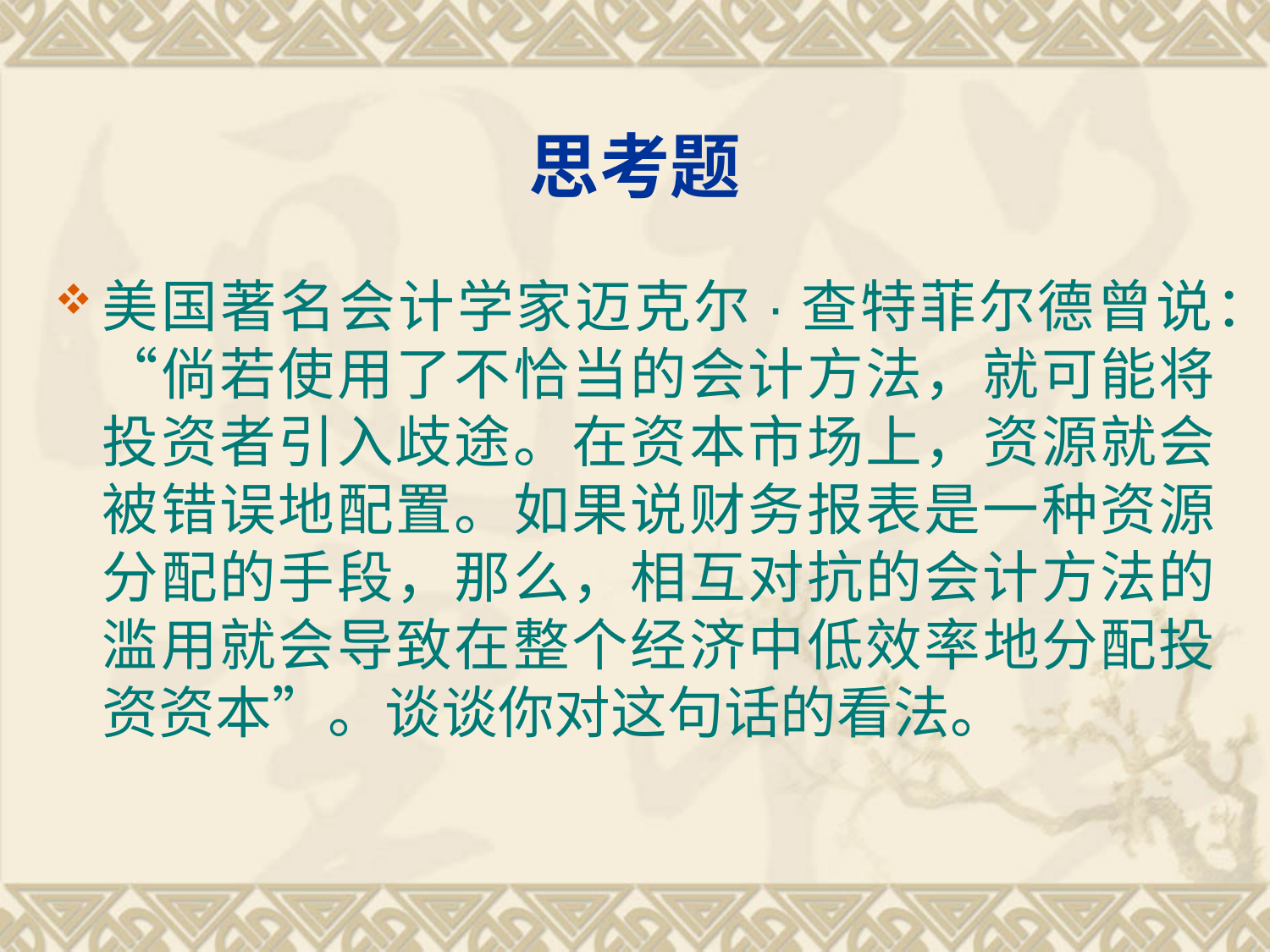

# 思考题
美国著名会计学家迈克尔·查特菲尔德曾说：“倘若使用了不恰当的会计方法，就可能将投资者引入歧途。在资本市场上，资源就会被错误地配置。如果说财务报表是一种资源分配的手段，那么，相互对抗的会计方法的滥用就会导致在整个经济中低效率地分配投资资本”。谈谈你对这句话的看法。